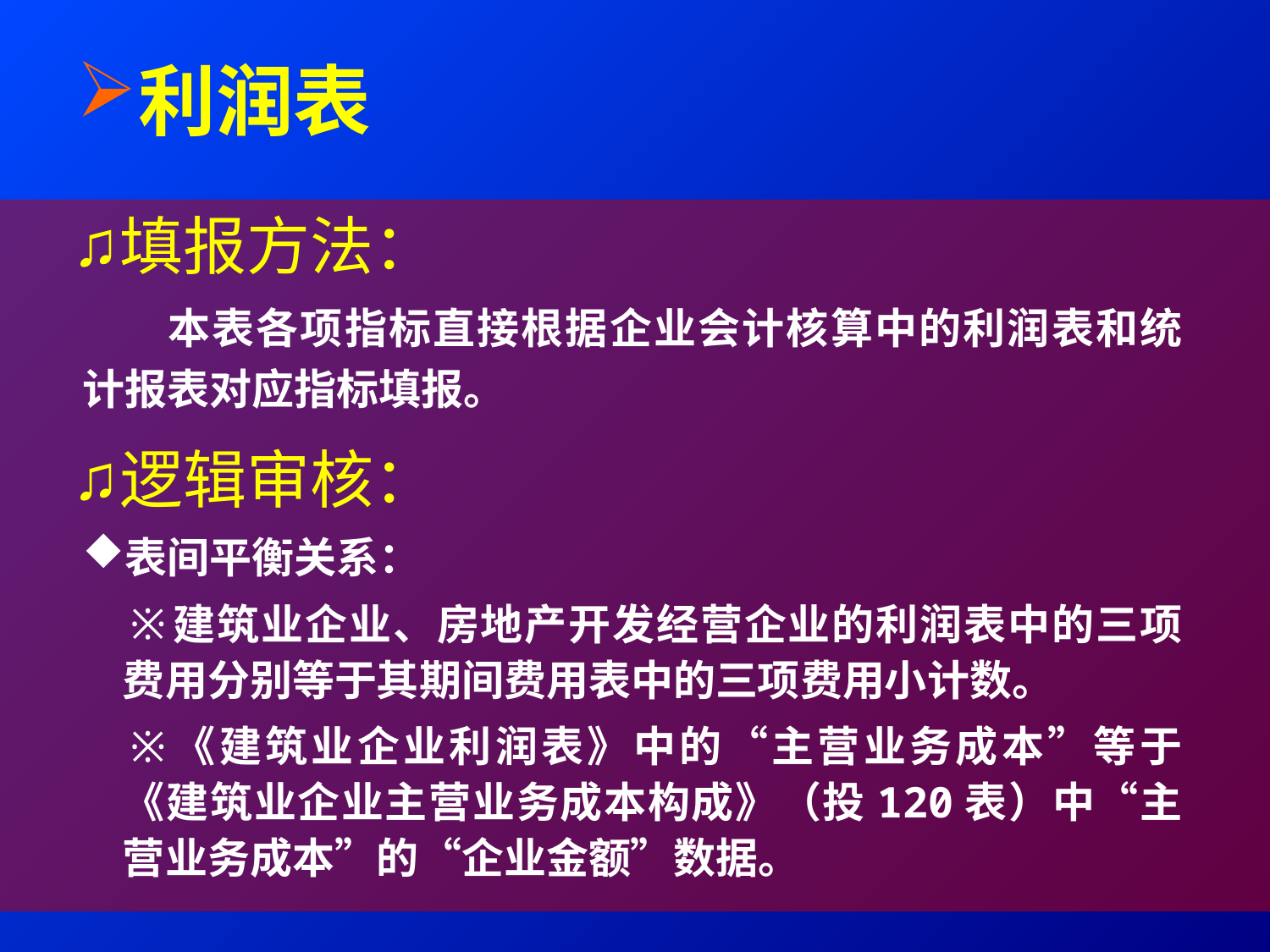

利润表

填报方法：
本表各项指标直接根据企业会计核算中的利润表和统计报表对应指标填报。
逻辑审核：
表间平衡关系：
建筑业企业、房地产开发经营企业的利润表中的三项费用分别等于其期间费用表中的三项费用小计数。
《建筑业企业利润表》中的“主营业务成本”等于《建筑业企业主营业务成本构成》（投120表）中“主营业务成本”的“企业金额”数据。